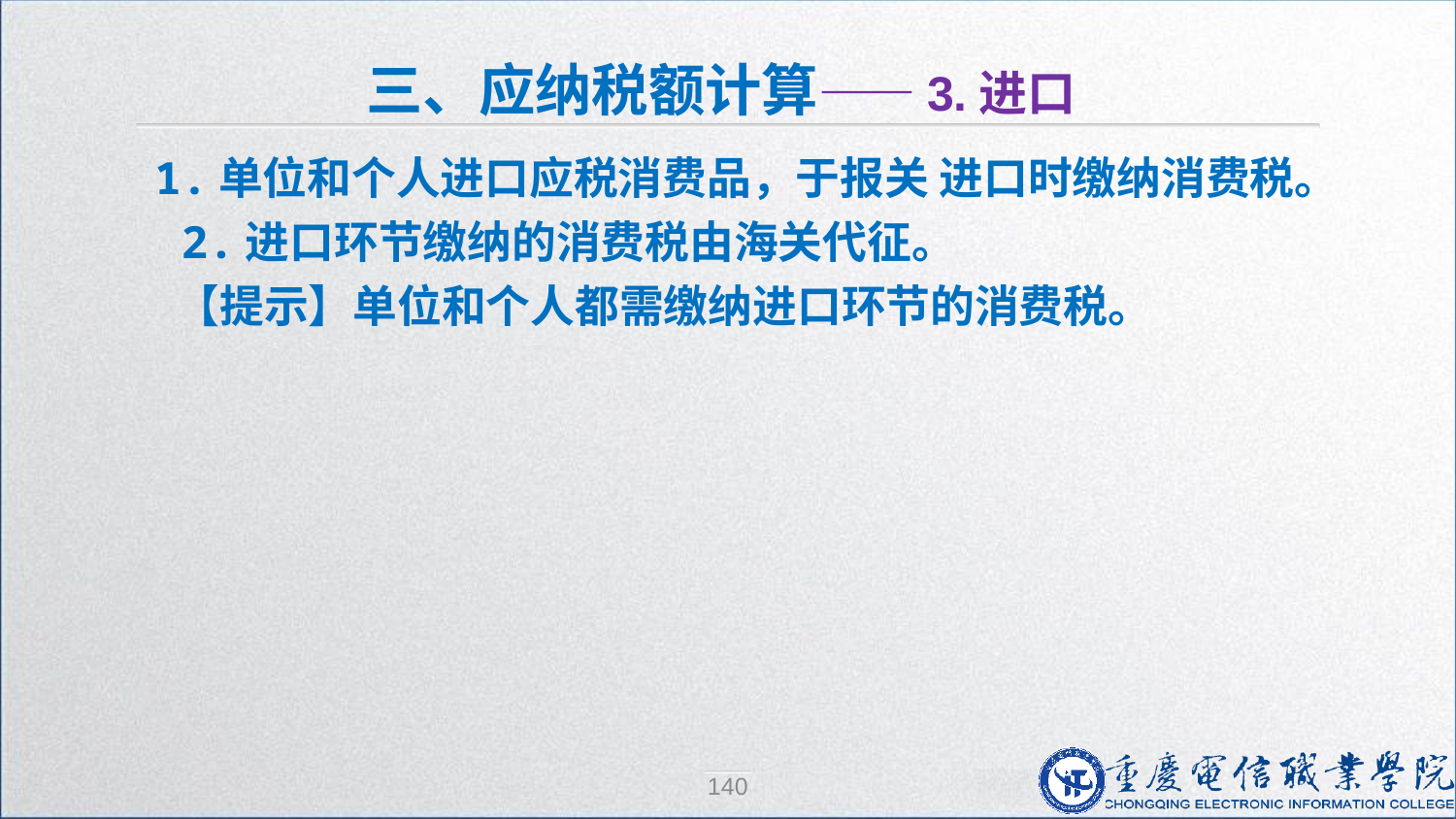

三、应纳税额计算——3.进口
1.单位和个人进口应税消费品，于报关 进口时缴纳消费税。
 2.进口环节缴纳的消费税由海关代征。
 【提示】单位和个人都需缴纳进口环节的消费税。
140